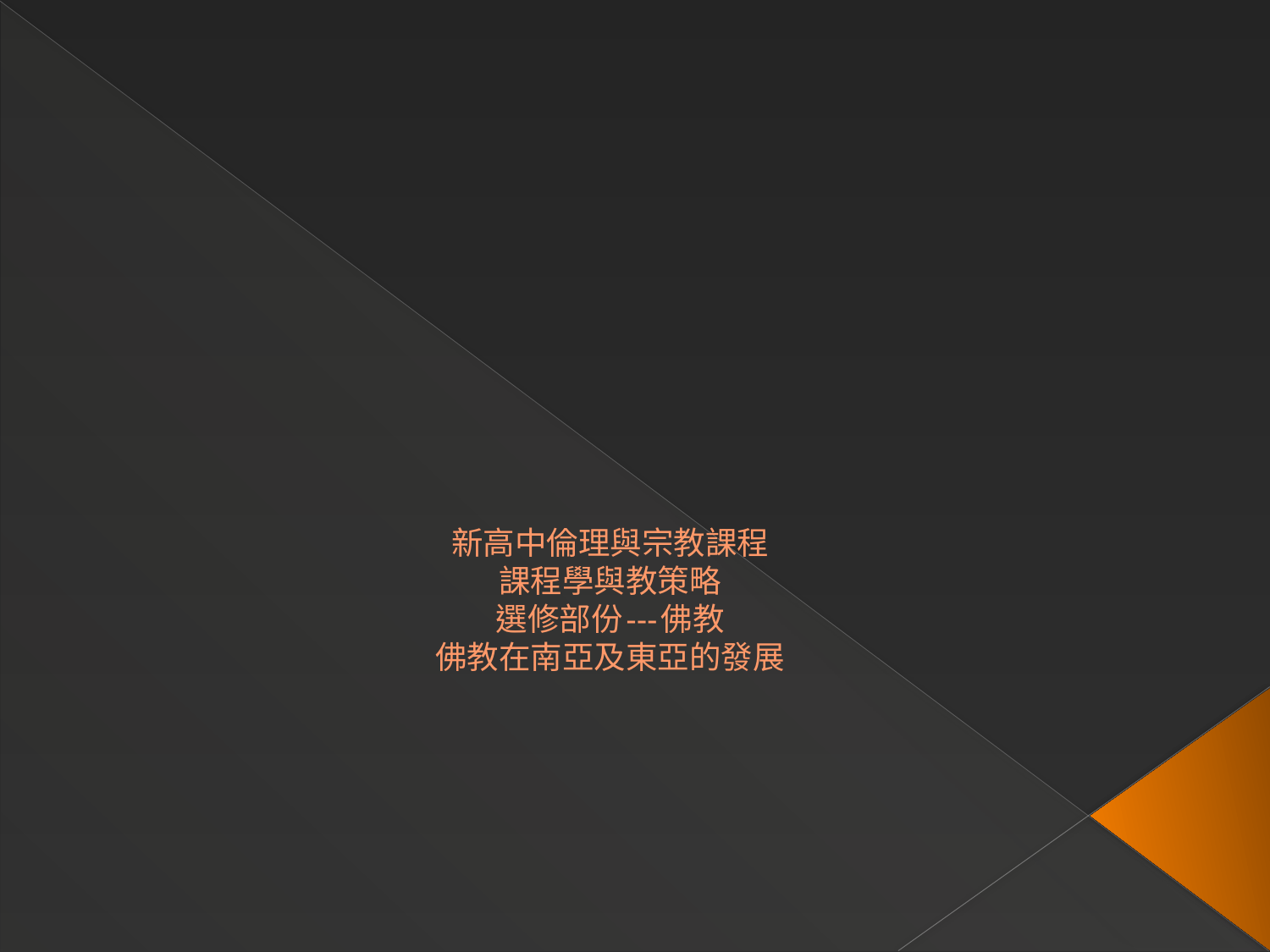

# 新高中倫理與宗教課程 課程學與教策略 選修部份---佛教 佛教在南亞及東亞的發展